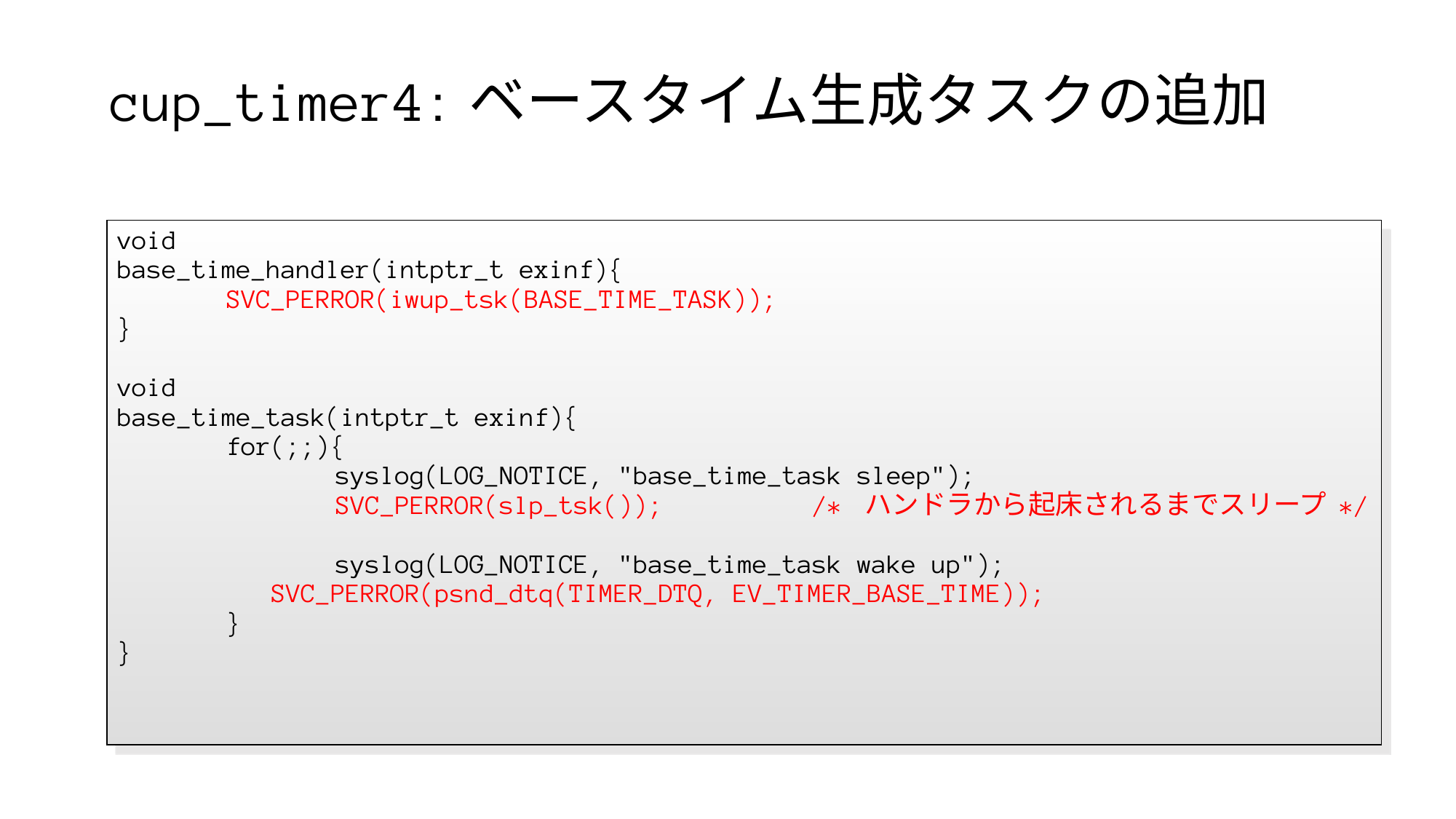

# cup_timer4:ベースタイム生成タスクの追加
void
base_time_handler(intptr_t exinf){
	SVC_PERROR(iwup_tsk(BASE_TIME_TASK));
}

void
base_time_task(intptr_t exinf){
	for(;;){
		syslog(LOG_NOTICE, "base_time_task sleep");
		SVC_PERROR(slp_tsk());          /* ハンドラから起床されるまでスリープ */

		syslog(LOG_NOTICE, "base_time_task wake up");
	   SVC_PERROR(psnd_dtq(TIMER_DTQ, EV_TIMER_BASE_TIME));
	}
}